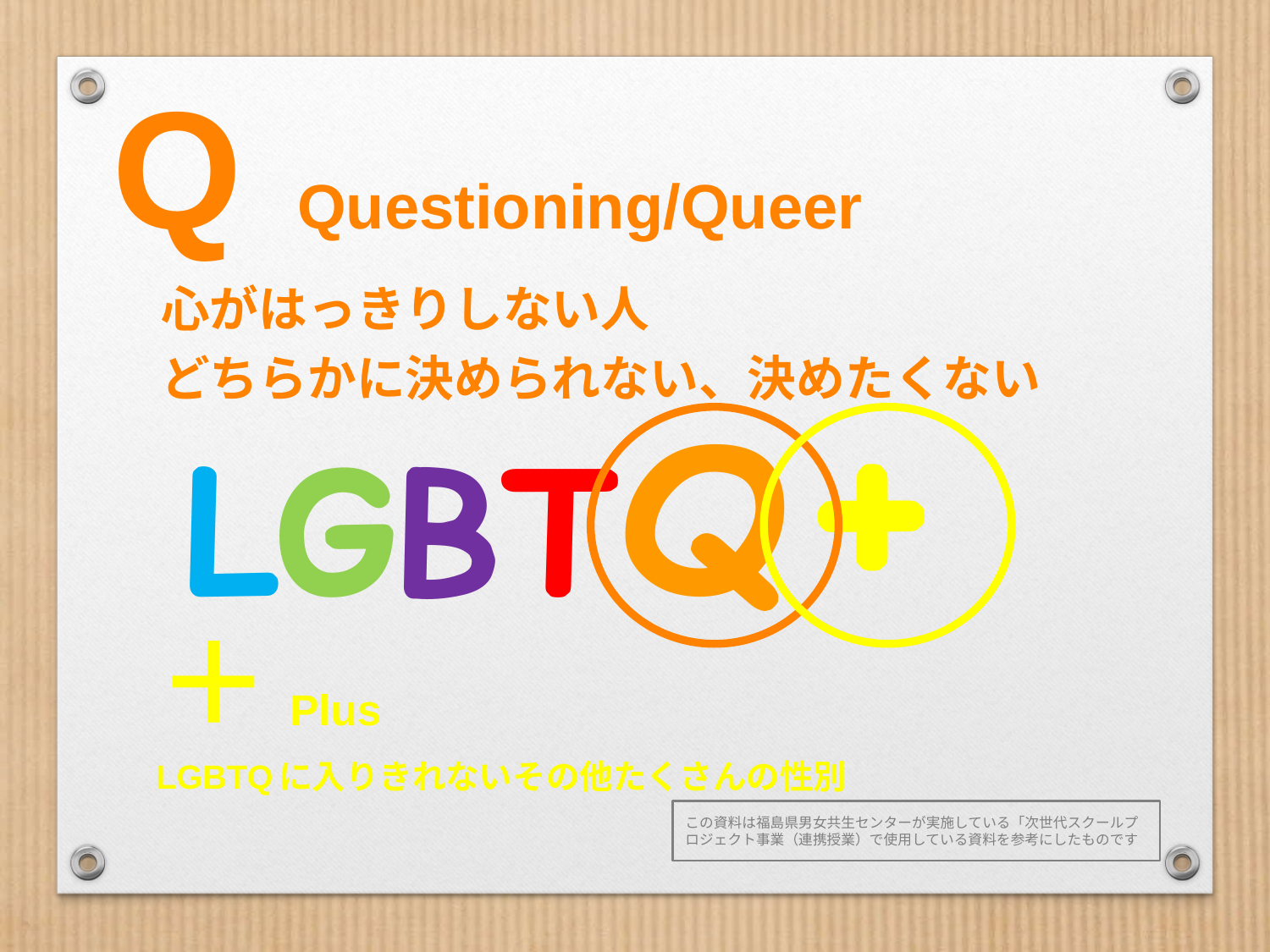

Q Questioning/Queer
　心がはっきりしない人
　どちらかに決められない、決めたくない
LGBTQ+

＋Plus
LGBTQに入りきれないその他たくさんの性別
この資料は福島県男女共生センターが実施している「次世代スクールプロジェクト事業（連携授業）で使用している資料を参考にしたものです